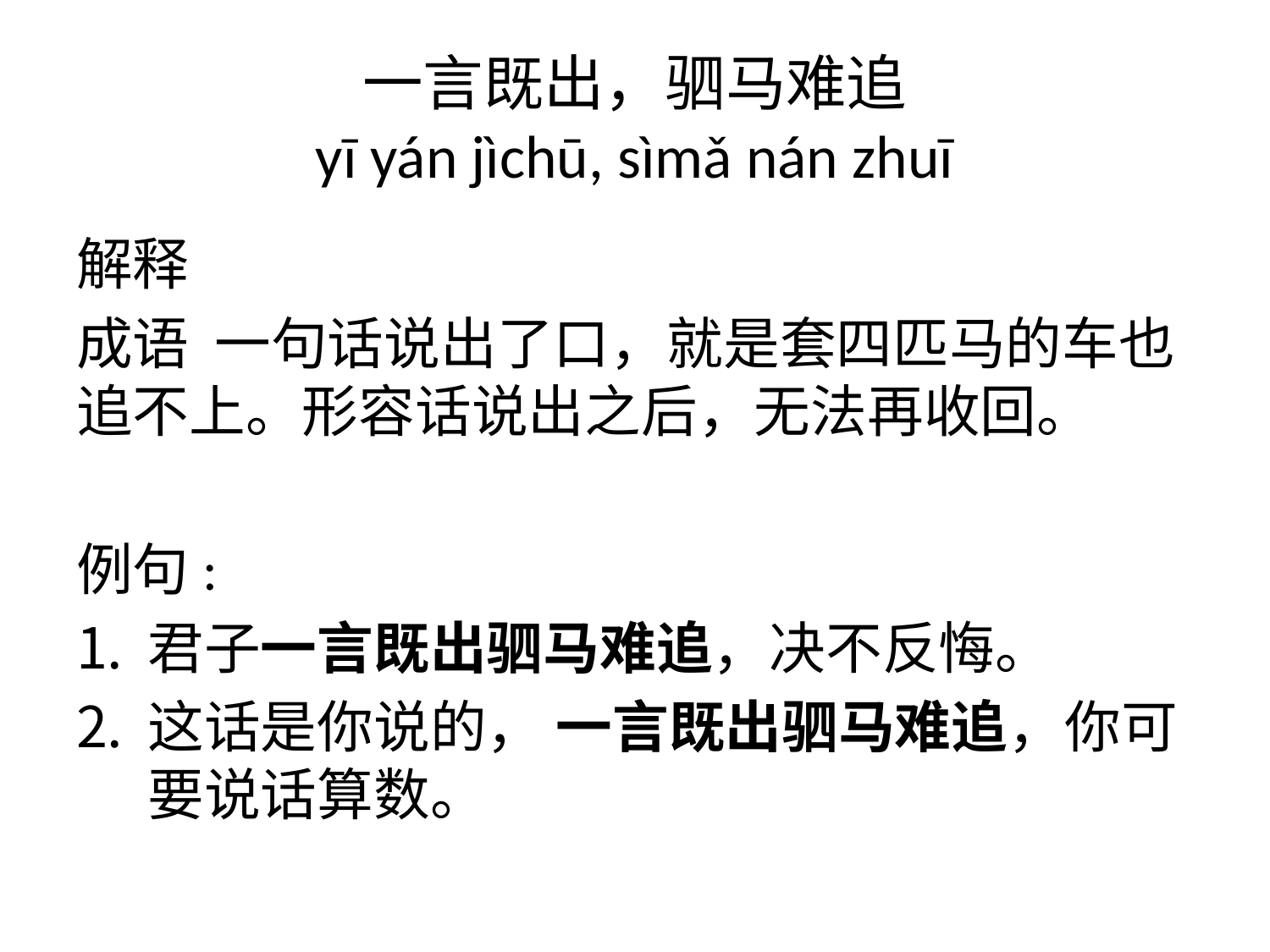

# 一言既出，驷马难追 yī yán jìchū, sìmǎ nán zhuī
解释
成语  一句话说出了口，就是套四匹马的车也追不上。形容话说出之后，无法再收回。

例句:
君子一言既出驷马难追，决不反悔。
这话是你说的， 一言既出驷马难追，你可要说话算数。